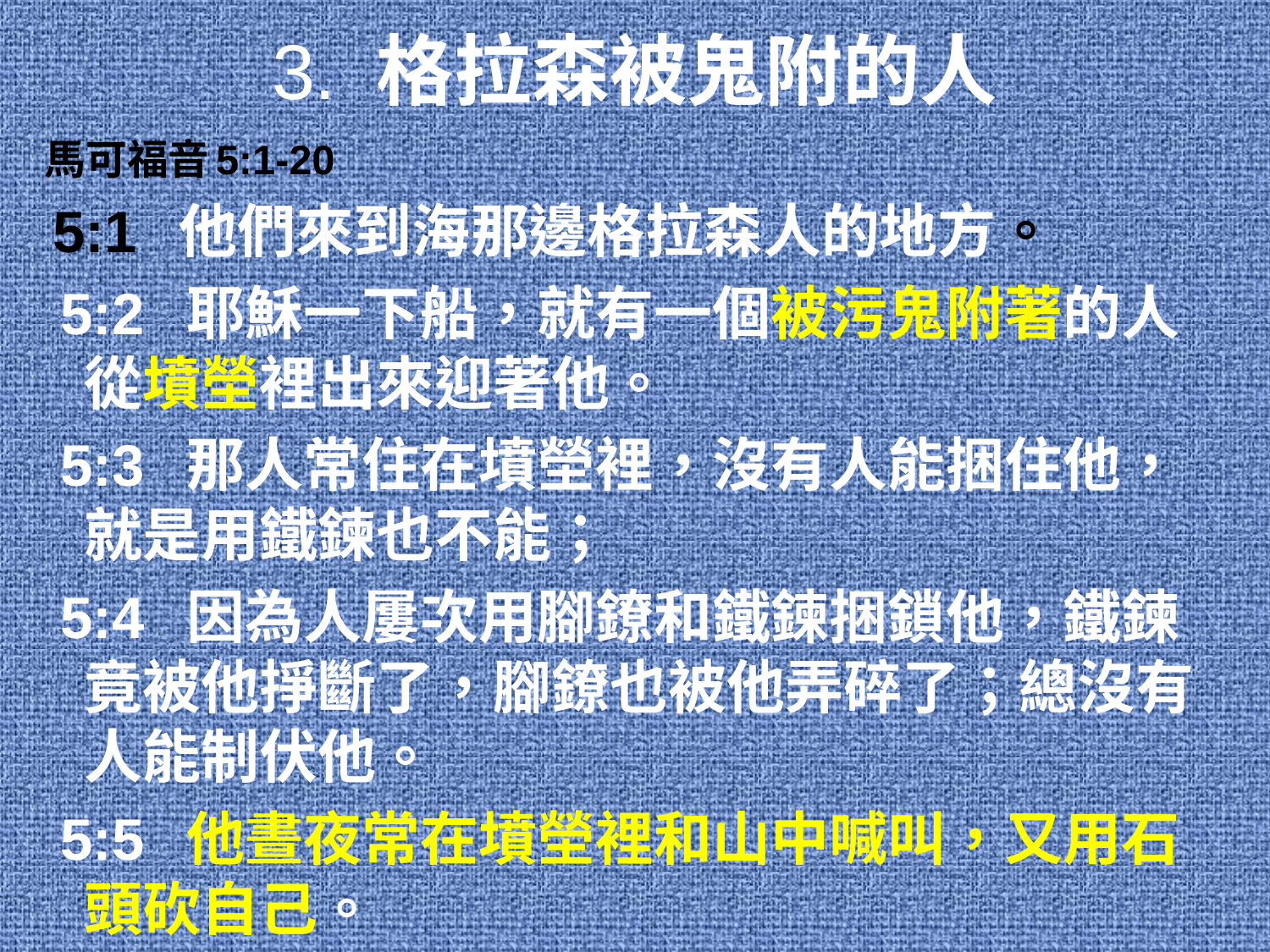

# 3. 格拉森被鬼附的人
馬可福音5:1-20
 5:1  他們來到海那邊格拉森人的地方。
 5:2  耶穌一下船，就有一個被污鬼附著的人從墳塋裡出來迎著他。
 5:3  那人常住在墳塋裡，沒有人能捆住他，就是用鐵鍊也不能；
 5:4  因為人屢次用腳鐐和鐵鍊捆鎖他，鐵鍊竟被他掙斷了，腳鐐也被他弄碎了；總沒有人能制伏他。
 5:5  他晝夜常在墳塋裡和山中喊叫，又用石頭砍自己。